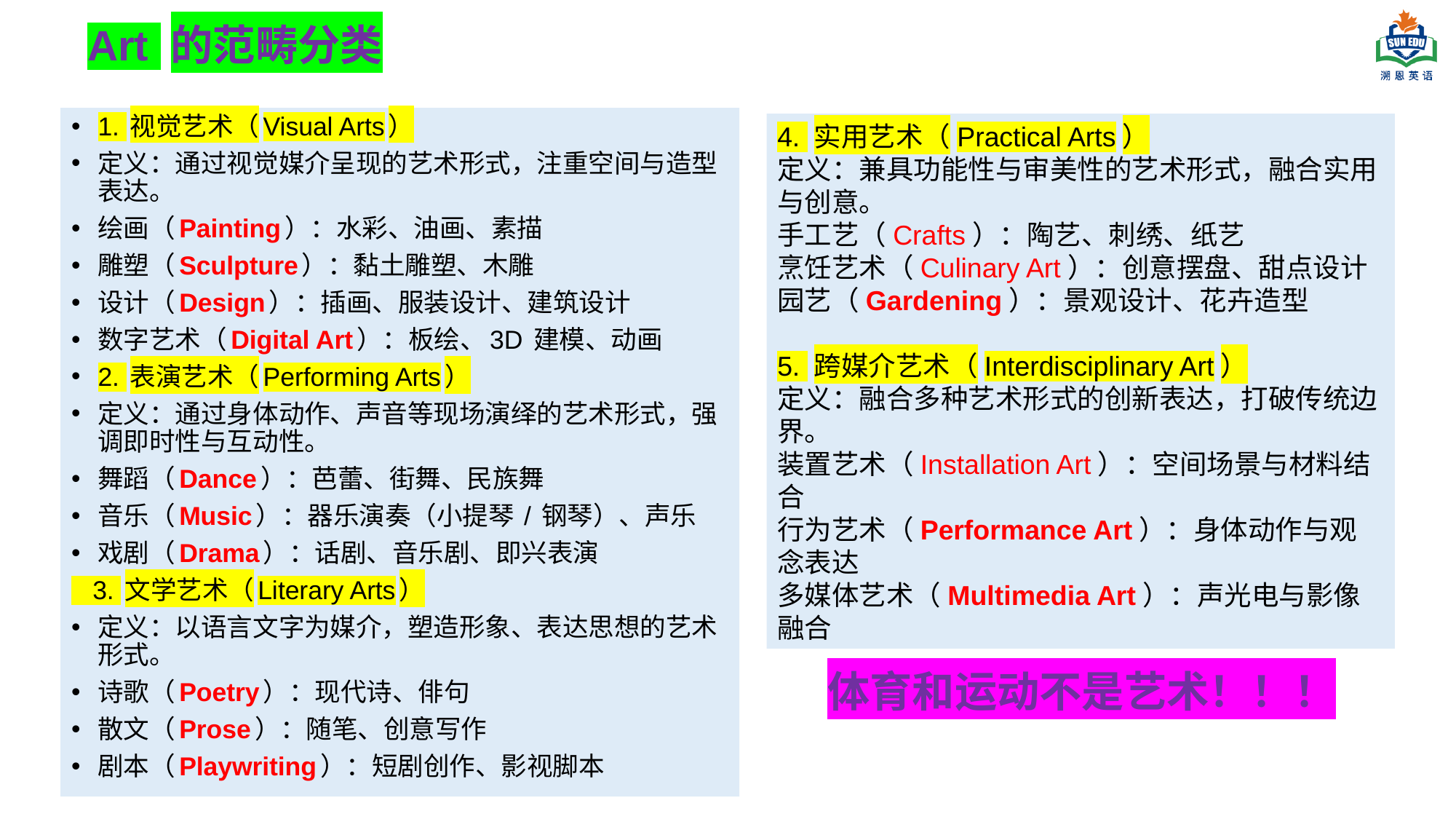

Art 的范畴分类
1. 视觉艺术（Visual Arts）
定义：通过视觉媒介呈现的艺术形式，注重空间与造型表达。
绘画（Painting）：水彩、油画、素描
雕塑（Sculpture）：黏土雕塑、木雕
设计（Design）：插画、服装设计、建筑设计
数字艺术（Digital Art）：板绘、3D 建模、动画
2. 表演艺术（Performing Arts）
定义：通过身体动作、声音等现场演绎的艺术形式，强调即时性与互动性。
舞蹈（Dance）：芭蕾、街舞、民族舞
音乐（Music）：器乐演奏（小提琴 / 钢琴）、声乐
戏剧（Drama）：话剧、音乐剧、即兴表演
   3. 文学艺术（Literary Arts）
定义：以语言文字为媒介，塑造形象、表达思想的艺术形式。
诗歌（Poetry）：现代诗、俳句
散文（Prose）：随笔、创意写作
剧本（Playwriting）：短剧创作、影视脚本

4. 实用艺术（Practical Arts）
定义：兼具功能性与审美性的艺术形式，融合实用与创意。
手工艺（Crafts）：陶艺、刺绣、纸艺
烹饪艺术（Culinary Art）：创意摆盘、甜点设计
园艺（Gardening）：景观设计、花卉造型

5. 跨媒介艺术（Interdisciplinary Art）
定义：融合多种艺术形式的创新表达，打破传统边界。
装置艺术（Installation Art）：空间场景与材料结合
行为艺术（Performance Art）：身体动作与观念表达
多媒体艺术（Multimedia Art）：声光电与影像融合
体育和运动不是艺术！！！